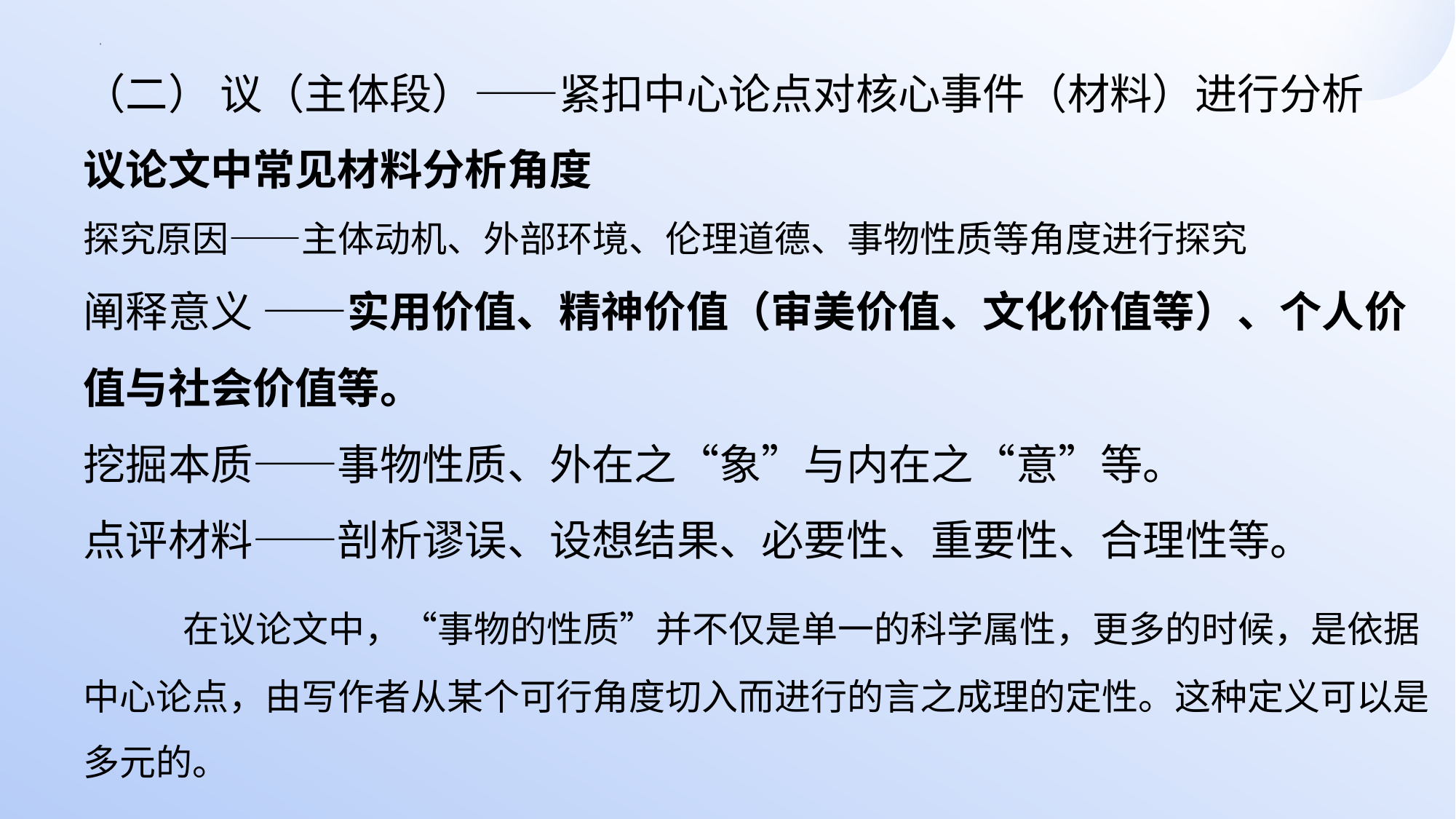

（二） 议（主体段）——紧扣中心论点对核心事件（材料）进行分析
议论文中常见材料分析角度
探究原因——主体动机、外部环境、伦理道德、事物性质等角度进行探究
阐释意义 ——实用价值、精神价值（审美价值、文化价值等）、个人价值与社会价值等。
挖掘本质——事物性质、外在之“象”与内在之“意”等。
点评材料——剖析谬误、设想结果、必要性、重要性、合理性等。
         在议论文中，“事物的性质”并不仅是单一的科学属性，更多的时候，是依据中心论点，由写作者从某个可行角度切入而进行的言之成理的定性。这种定义可以是多元的。